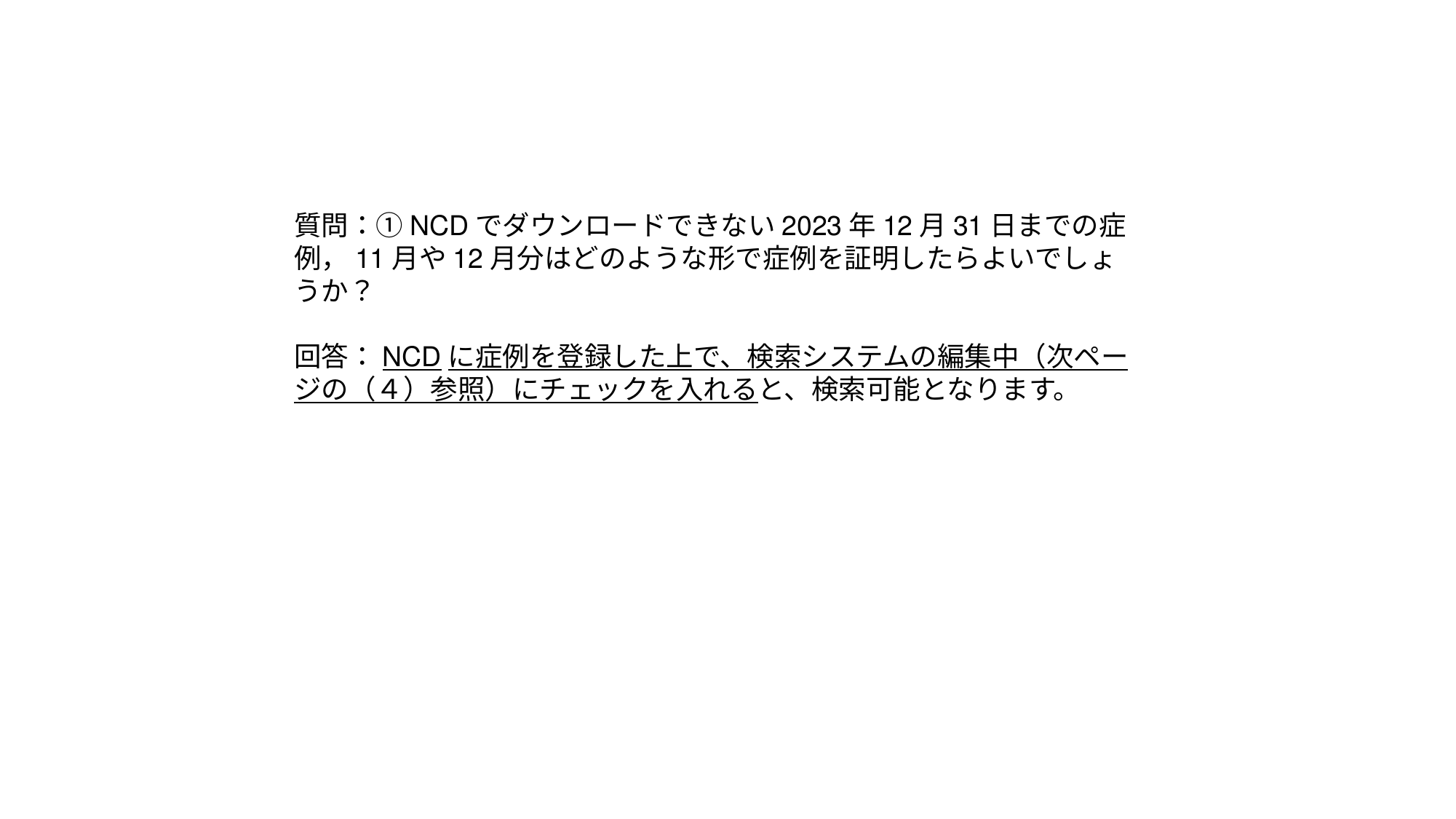

質問：①NCDでダウンロードできない2023年12月31日までの症例，11月や12月分はどのような形で症例を証明したらよいでしょうか？

回答：NCDに症例を登録した上で、検索システムの編集中（次ページの（４）参照）にチェックを入れると、検索可能となります。